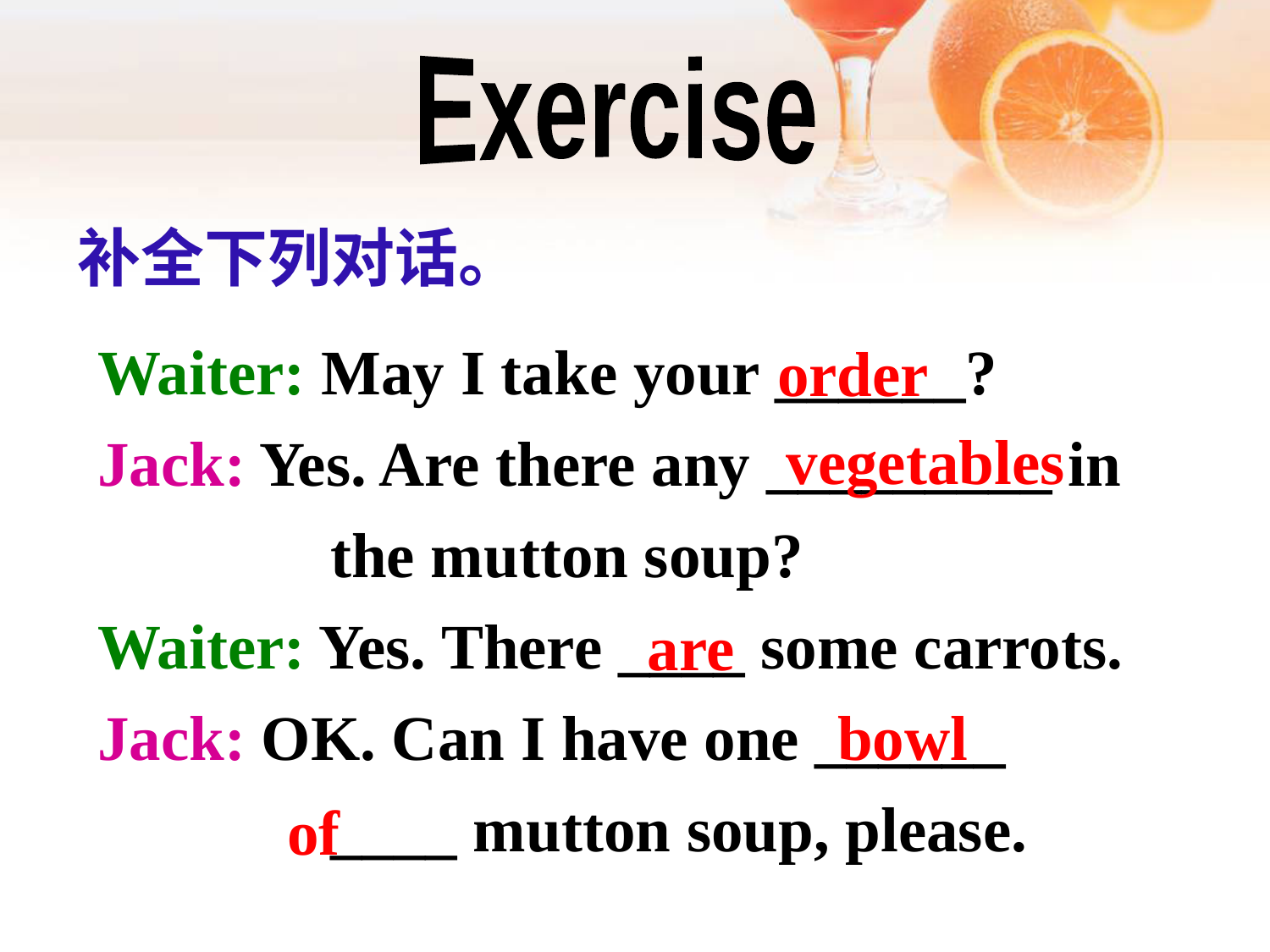

Exercise
补全下列对话。
Waiter: May I take your ______?
Jack: Yes. Are there any _________ in       	  the mutton soup?
Waiter: Yes. There ____ some carrots.
Jack: OK. Can I have one ______ 		  ____ mutton soup, please.
order
vegetables
are
bowl
of